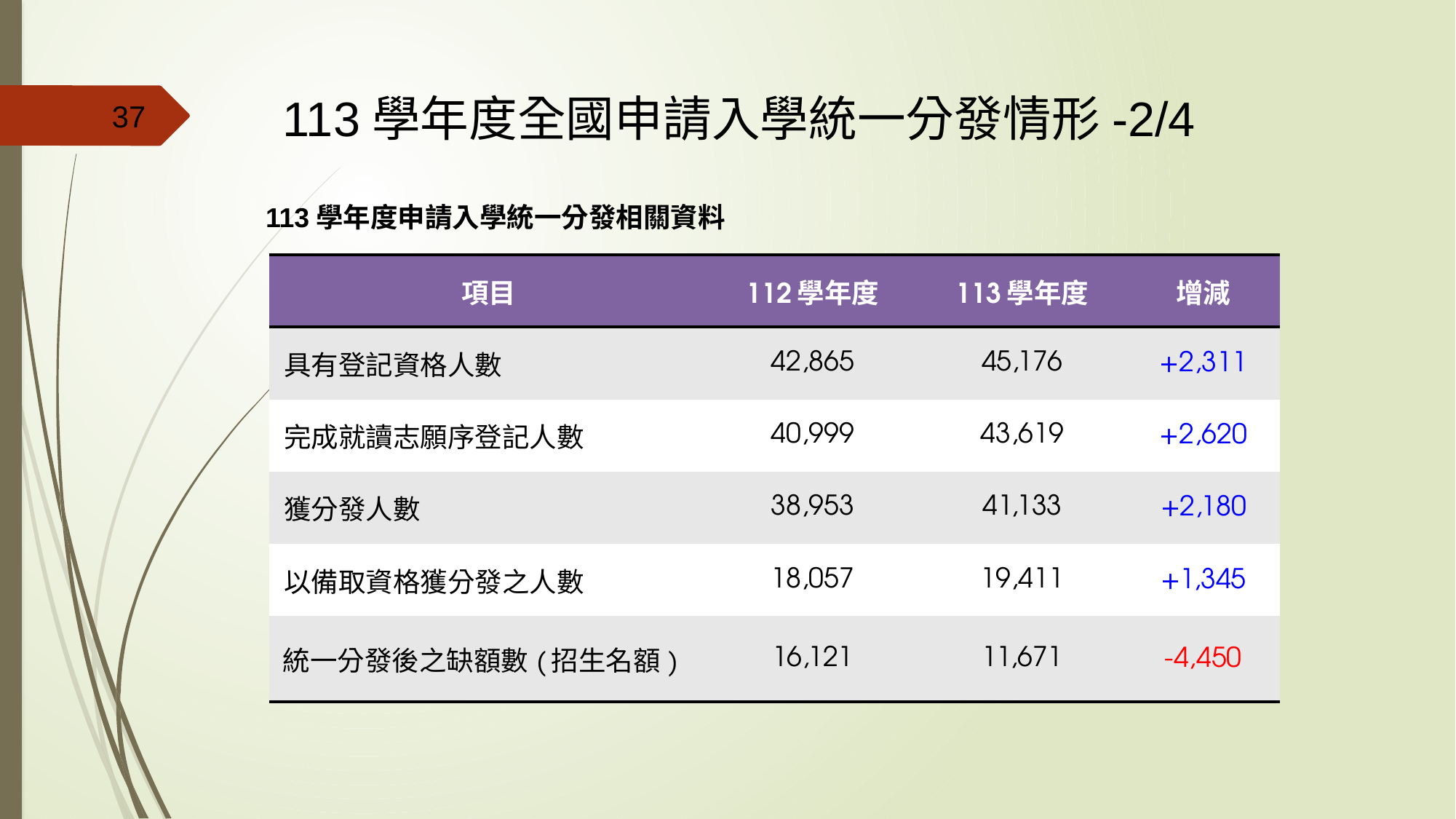

113學年度全國申請入學統一分發情形-2/4
37
113學年度申請入學統一分發相關資料
| 項目 | 112學年度 | 113學年度 | 增減 |
| --- | --- | --- | --- |
| 具有登記資格人數 | 42,865 | 45,176 | +2,311 |
| 完成就讀志願序登記人數 | 40,999 | 43,619 | +2,620 |
| 獲分發人數 | 38,953 | 41,133 | +2,180 |
| 以備取資格獲分發之人數 | 18,057 | 19,411 | +1,345 |
| 統一分發後之缺額數(招生名額) | 16,121 | 11,671 | -4,450 |